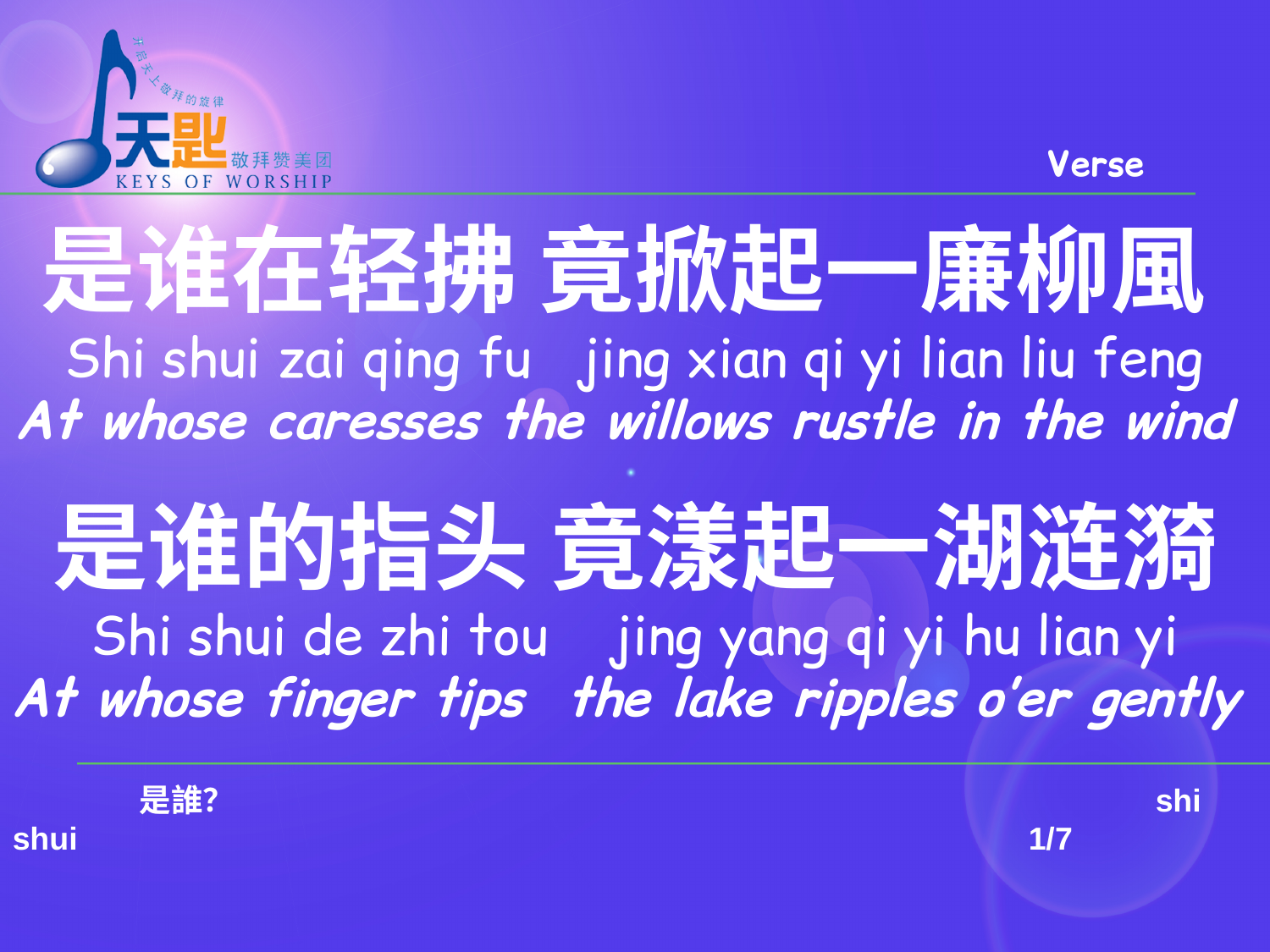

Verse
是谁在轻拂 竟掀起一廉柳風Shi shui zai qing fu   jing xian qi yi lian liu feng
At whose caresses the willows rustle in the wind

是谁的指头 竟漾起一湖涟漪 Shi shui de zhi tou    jing yang qi yi hu lian yi
At whose finger tips  the lake ripples o’er gently
	是誰？		                                                                                               	shi shui								1/7